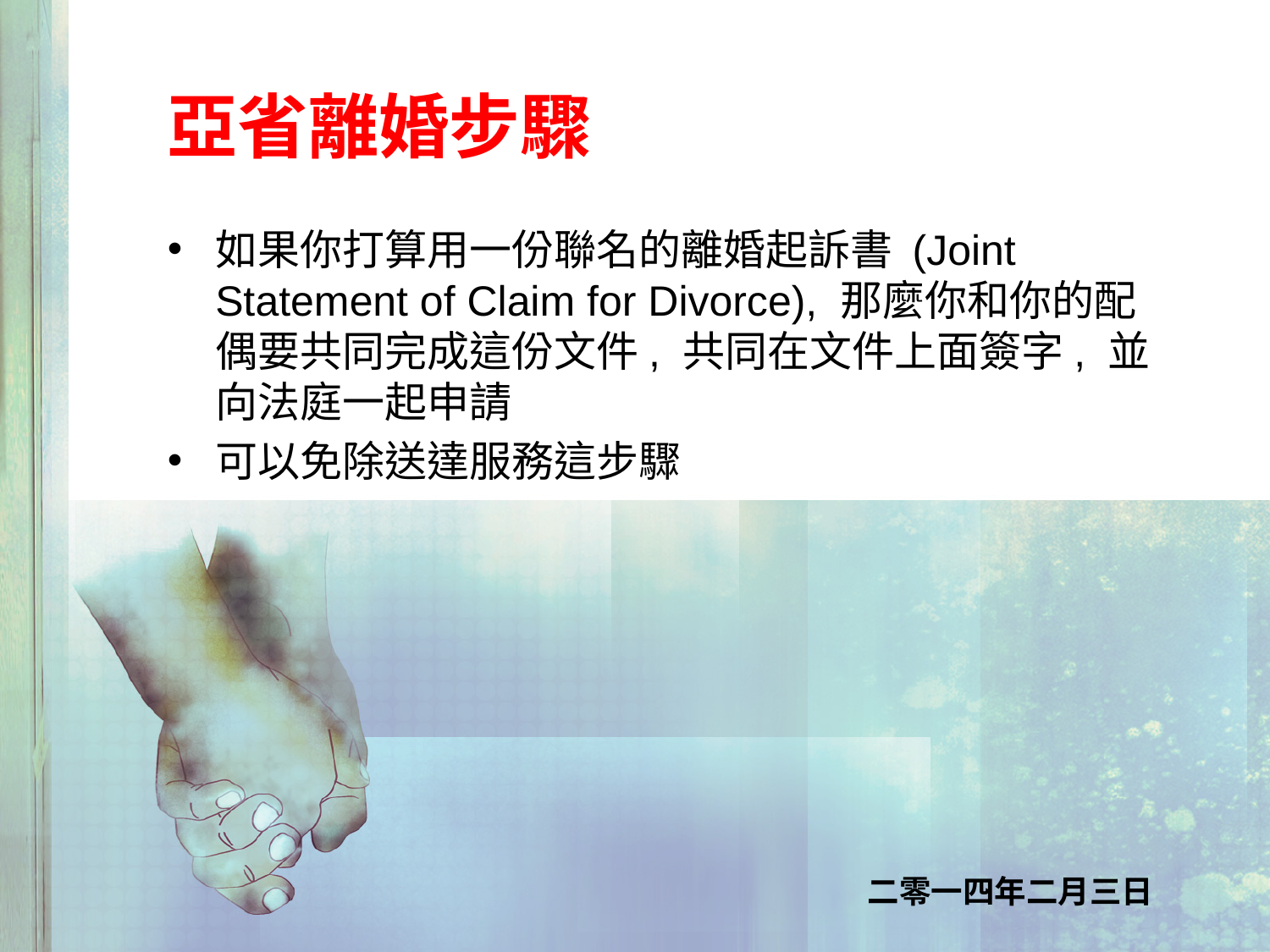

# 亞省離婚步驟

如果你打算用一份聯名的離婚起訴書 (Joint Statement of Claim for Divorce), 那麼你和你的配偶要共同完成這份文件, 共同在文件上面簽字, 並向法庭一起申請
可以免除送達服務這步驟

二零一四年二月三日